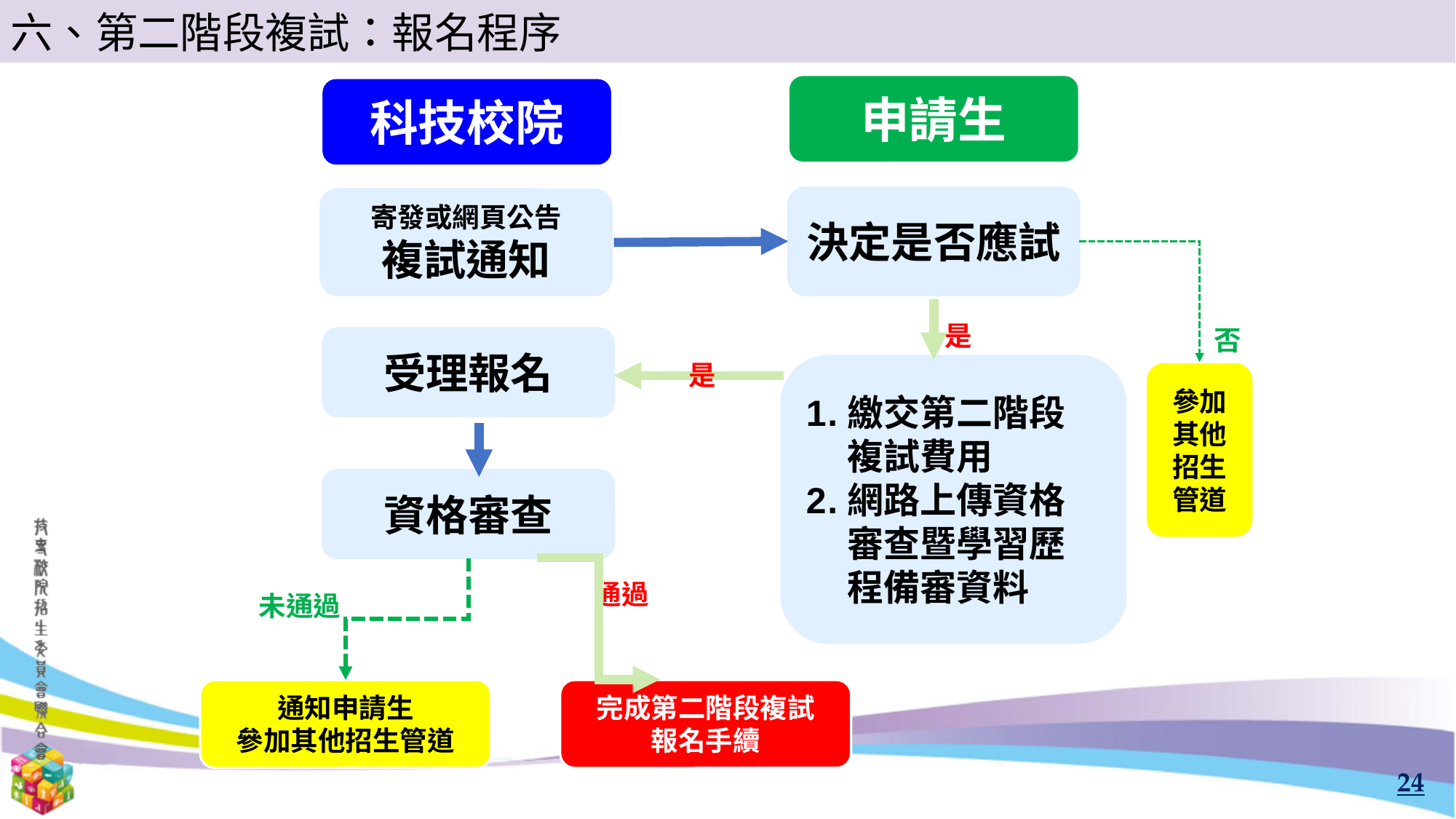

六、第二階段複試：報名程序
申請生
科技校院
決定是否應試
寄發或網頁公告
複試通知
是
否
受理報名
是
繳交第二階段複試費用
網路上傳資格審查暨學習歷程備審資料
參加其他招生管道
資格審查
通過
未通過
通知申請生
參加其他招生管道
完成第二階段複試
報名手續
24